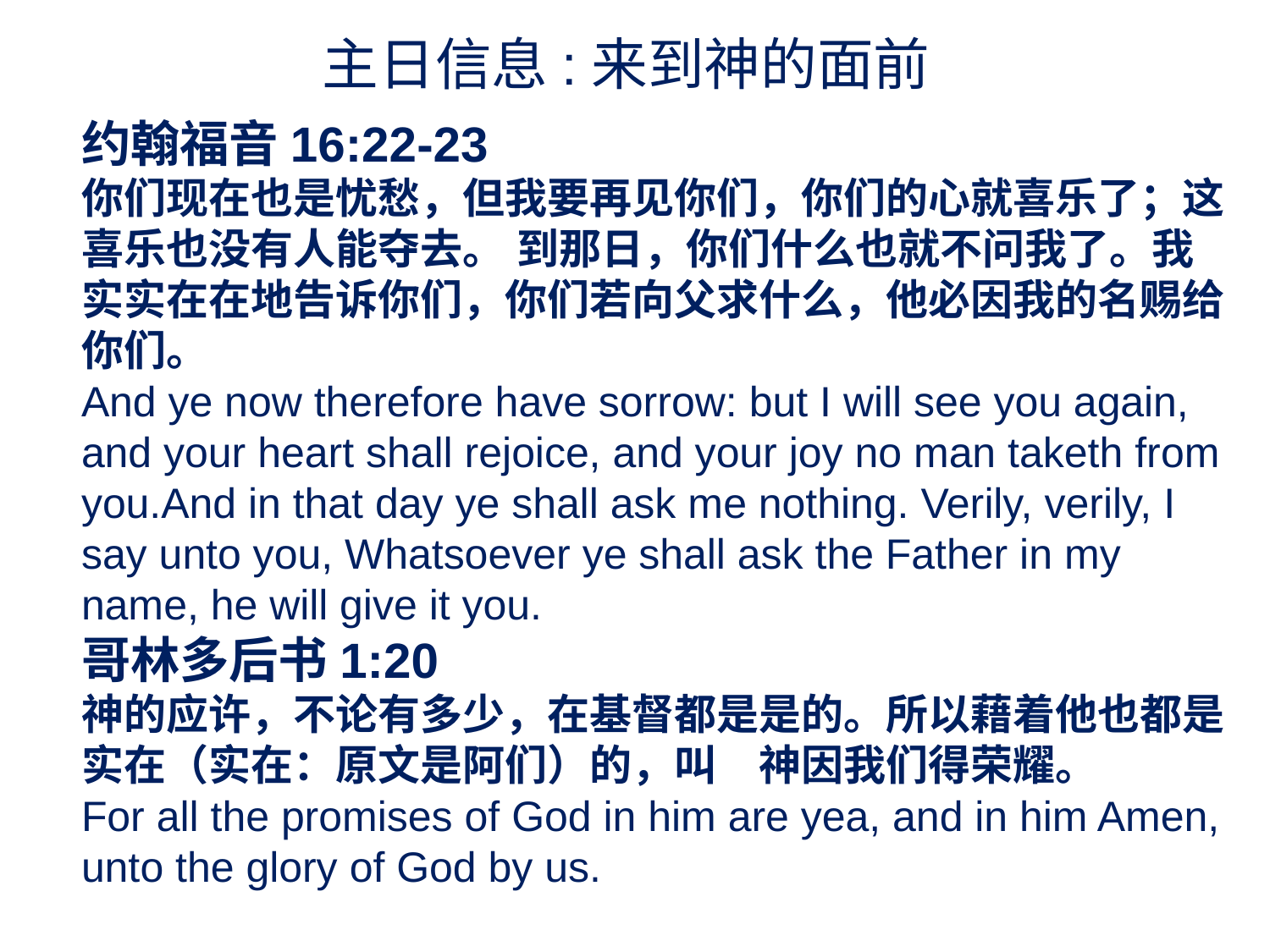

主日信息:来到神的面前
约翰福音16:22-23
你们现在也是忧愁，但我要再见你们，你们的心就喜乐了；这喜乐也没有人能夺去。 到那日，你们什么也就不问我了。我实实在在地告诉你们，你们若向父求什么，他必因我的名赐给你们。
And ye now therefore have sorrow: but I will see you again, and your heart shall rejoice, and your joy no man taketh from you.And in that day ye shall ask me nothing. Verily, verily, I say unto you, Whatsoever ye shall ask the Father in my name, he will give it you.
哥林多后书1:20
神的应许，不论有多少，在基督都是是的。所以藉着他也都是实在（实在：原文是阿们）的，叫　神因我们得荣耀。
For all the promises of God in him are yea, and in him Amen, unto the glory of God by us.